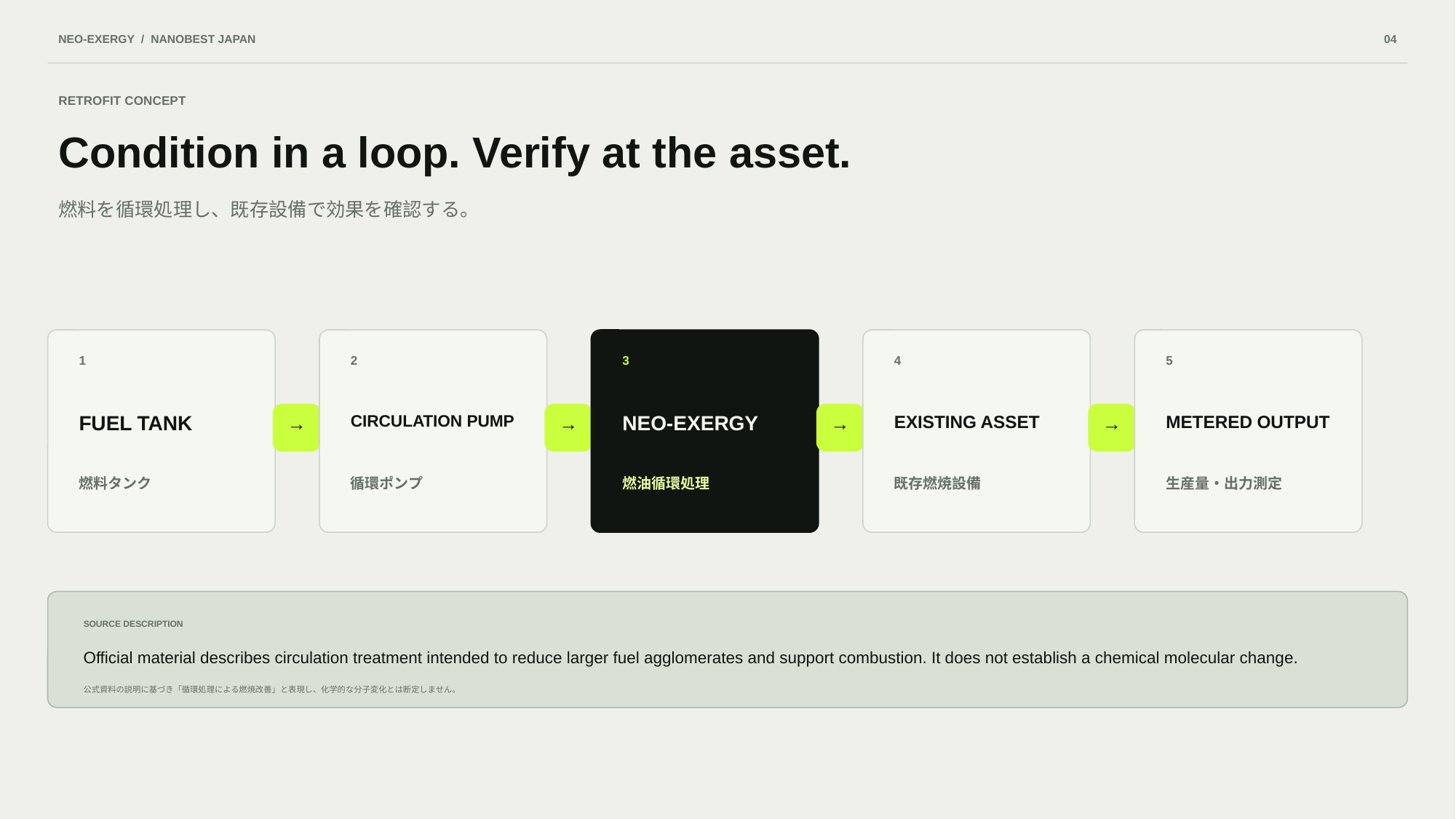

NEO-EXERGY  /  NANOBEST JAPAN
04

RETROFIT CONCEPT
Condition in a loop. Verify at the asset.
燃料を循環処理し、既存設備で効果を確認する。

1
2
3
4
5

FUEL TANK
CIRCULATION PUMP
NEO-EXERGY
EXISTING ASSET
METERED OUTPUT
→
→
→
→
燃料タンク
循環ポンプ
燃油循環処理
既存燃焼設備
生産量・出力測定

SOURCE DESCRIPTION
Official material describes circulation treatment intended to reduce larger fuel agglomerates and support combustion. It does not establish a chemical molecular change.
公式資料の説明に基づき「循環処理による燃焼改善」と表現し、化学的な分子変化とは断定しません。